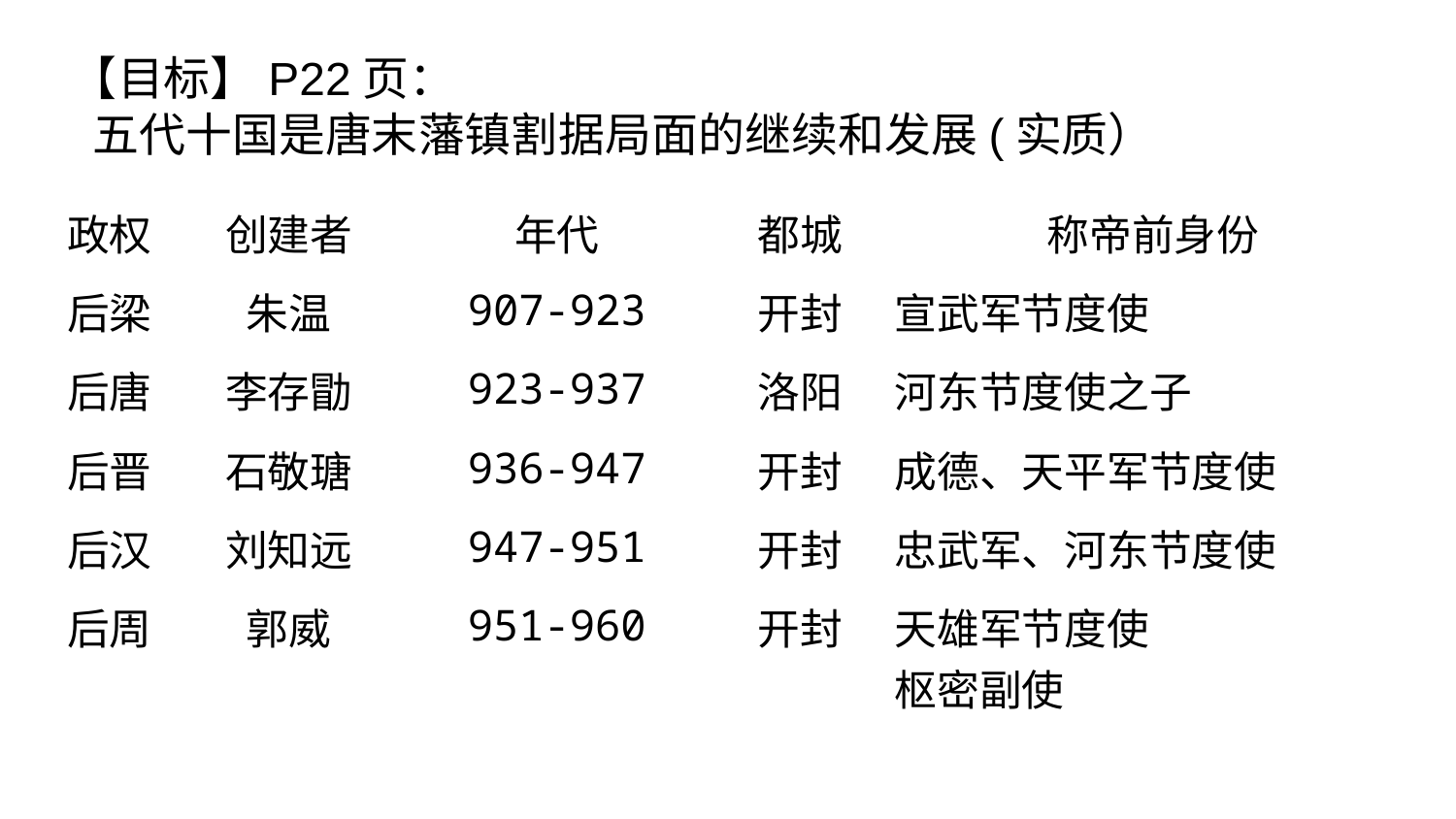

【目标】P22页：
 五代十国是唐末藩镇割据局面的继续和发展(实质）
| 政权 | 创建者 | 年代 | 都城 | 称帝前身份 |
| --- | --- | --- | --- | --- |
| 后梁 | 朱温 | 907-923 | 开封 | 宣武军节度使 |
| 后唐 | 李存勖 | 923-937 | 洛阳 | 河东节度使之子 |
| 后晋 | 石敬瑭 | 936-947 | 开封 | 成德、天平军节度使 |
| 后汉 | 刘知远 | 947-951 | 开封 | 忠武军、河东节度使 |
| 后周 | 郭威 | 951-960 | 开封 | 天雄军节度使 枢密副使 |